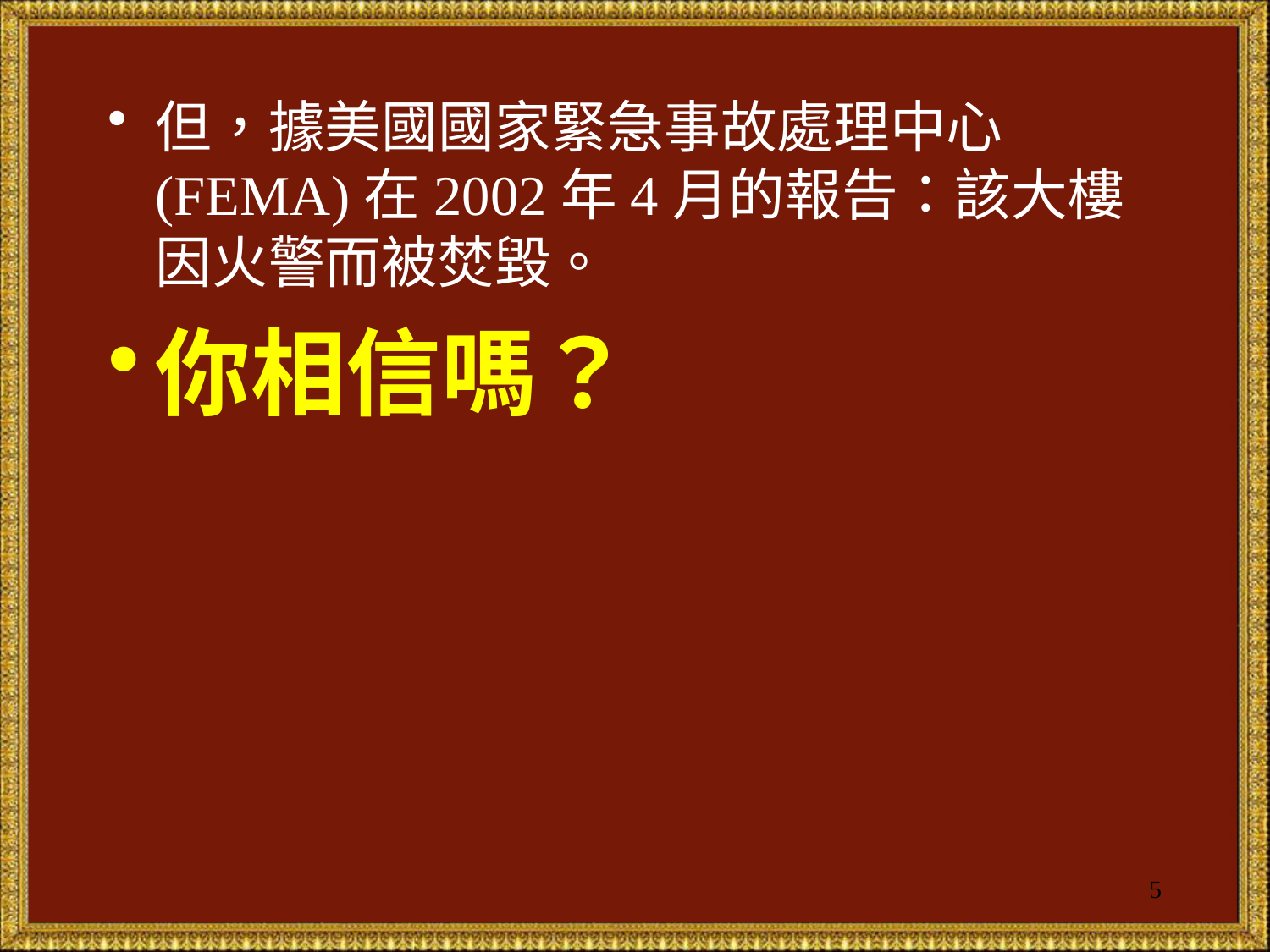

# 但，據美國國家緊急事故處理中心(FEMA)在2002年4月的報告：該大樓因火警而被焚毀。
你相信嗎？
5